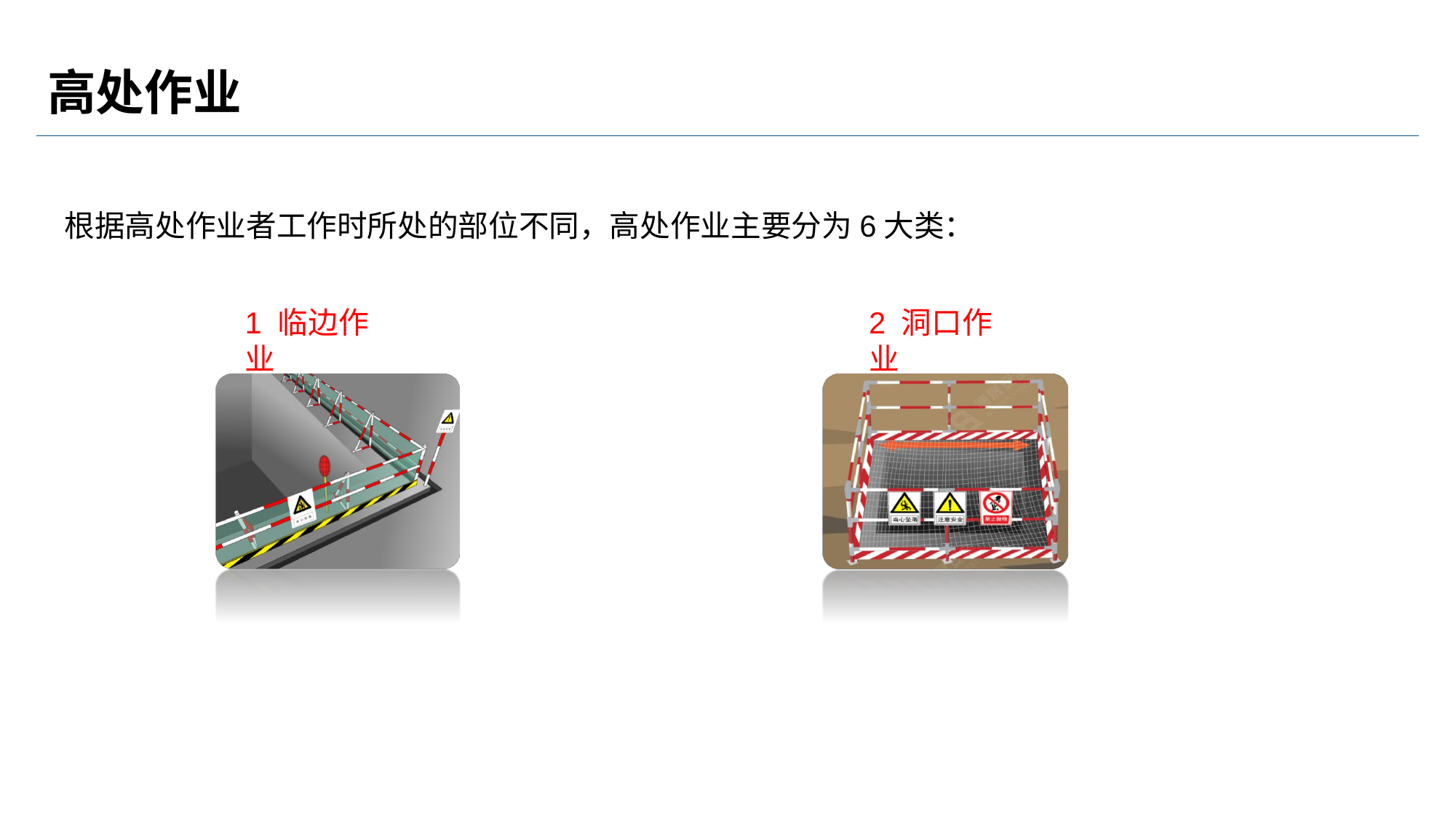

# 高处作业
根据高处作业者工作时所处的部位不同，高处作业主要分为6大类：
2 洞口作业
1 临边作业

47